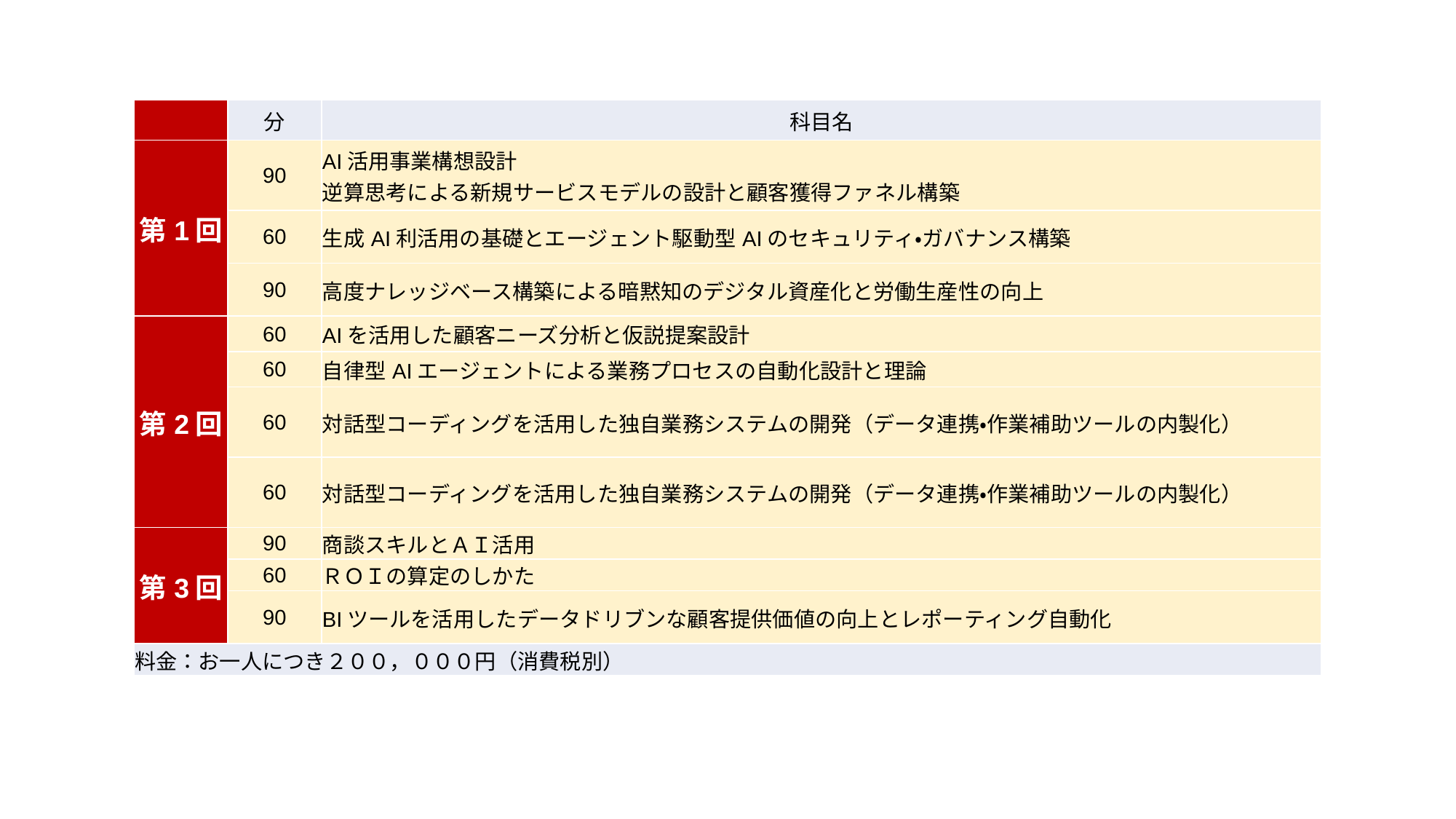

|  | 分 | 科目名 |
| --- | --- | --- |
| 第1回 | 90 | AI活用事業構想設計 逆算思考による新規サービスモデルの設計と顧客獲得ファネル構築 |
|  | 60 | 生成AI利活用の基礎とエージェント駆動型AIのセキュリティ・ガバナンス構築 |
|  | 90 | 高度ナレッジベース構築による暗黙知のデジタル資産化と労働生産性の向上 |
| 第2回 | 60 | AIを活用した顧客ニーズ分析と仮説提案設計 |
|  | 60 | 自律型AIエージェントによる業務プロセスの自動化設計と理論 |
|  | 60 | 対話型コーディングを活用した独自業務システムの開発（データ連携・作業補助ツールの内製化） |
|  | 60 | 対話型コーディングを活用した独自業務システムの開発（データ連携・作業補助ツールの内製化） |
| 第3回 | 90 | 商談スキルとＡＩ活用 |
|  | 60 | ＲＯＩの算定のしかた |
|  | 90 | BIツールを活用したデータドリブンな顧客提供価値の向上とレポーティング自動化 |
| 料金：お一人につき２００，０００円（消費税別） |  |  |